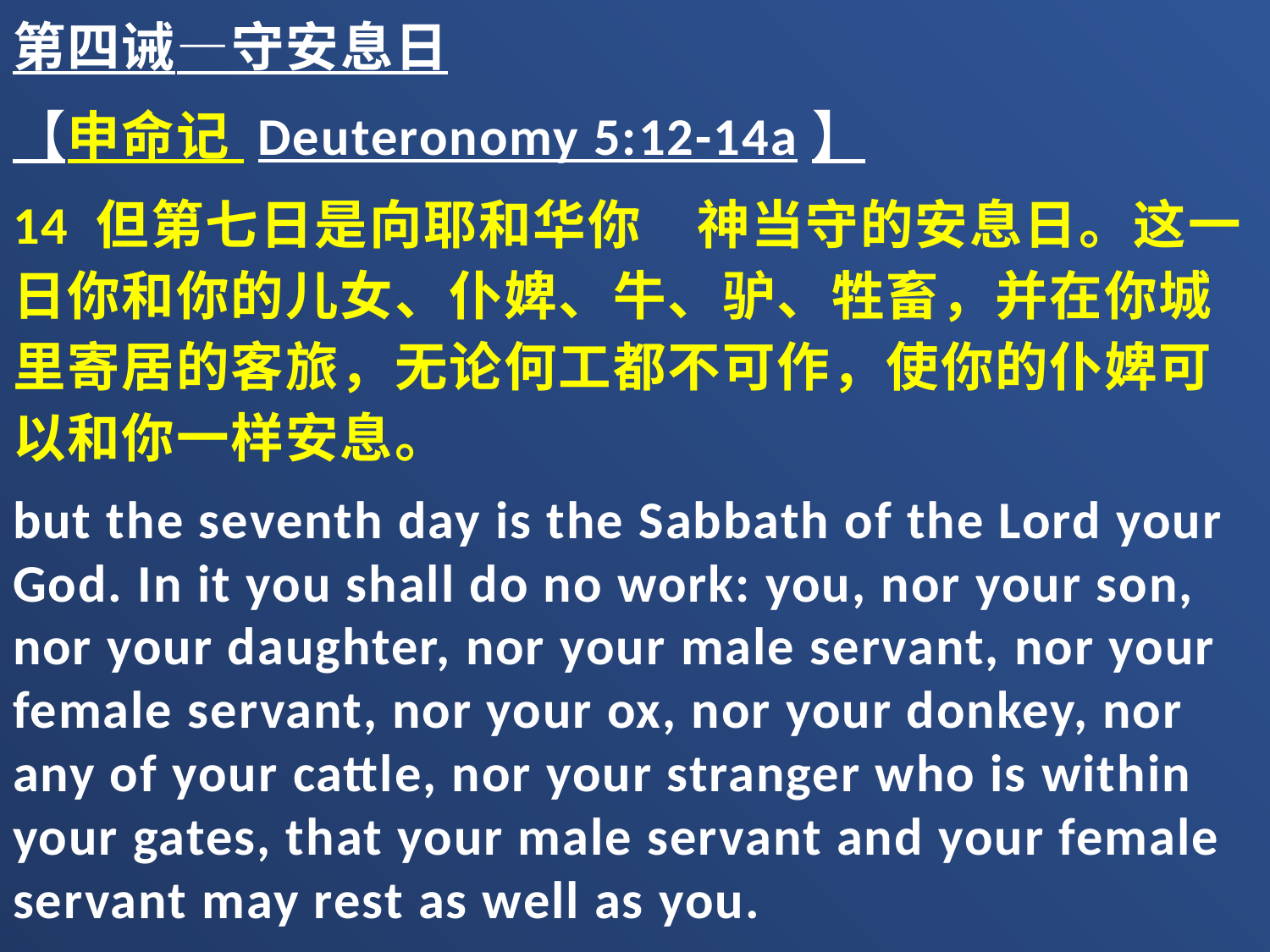

第四诫—守安息日
【申命记 Deuteronomy 5:12-14a】
14 但第七日是向耶和华你　神当守的安息日。这一日你和你的儿女、仆婢、牛、驴、牲畜，并在你城里寄居的客旅，无论何工都不可作，使你的仆婢可以和你一样安息。
but the seventh day is the Sabbath of the Lord your God. In it you shall do no work: you, nor your son, nor your daughter, nor your male servant, nor your female servant, nor your ox, nor your donkey, nor any of your cattle, nor your stranger who is within your gates, that your male servant and your female servant may rest as well as you.